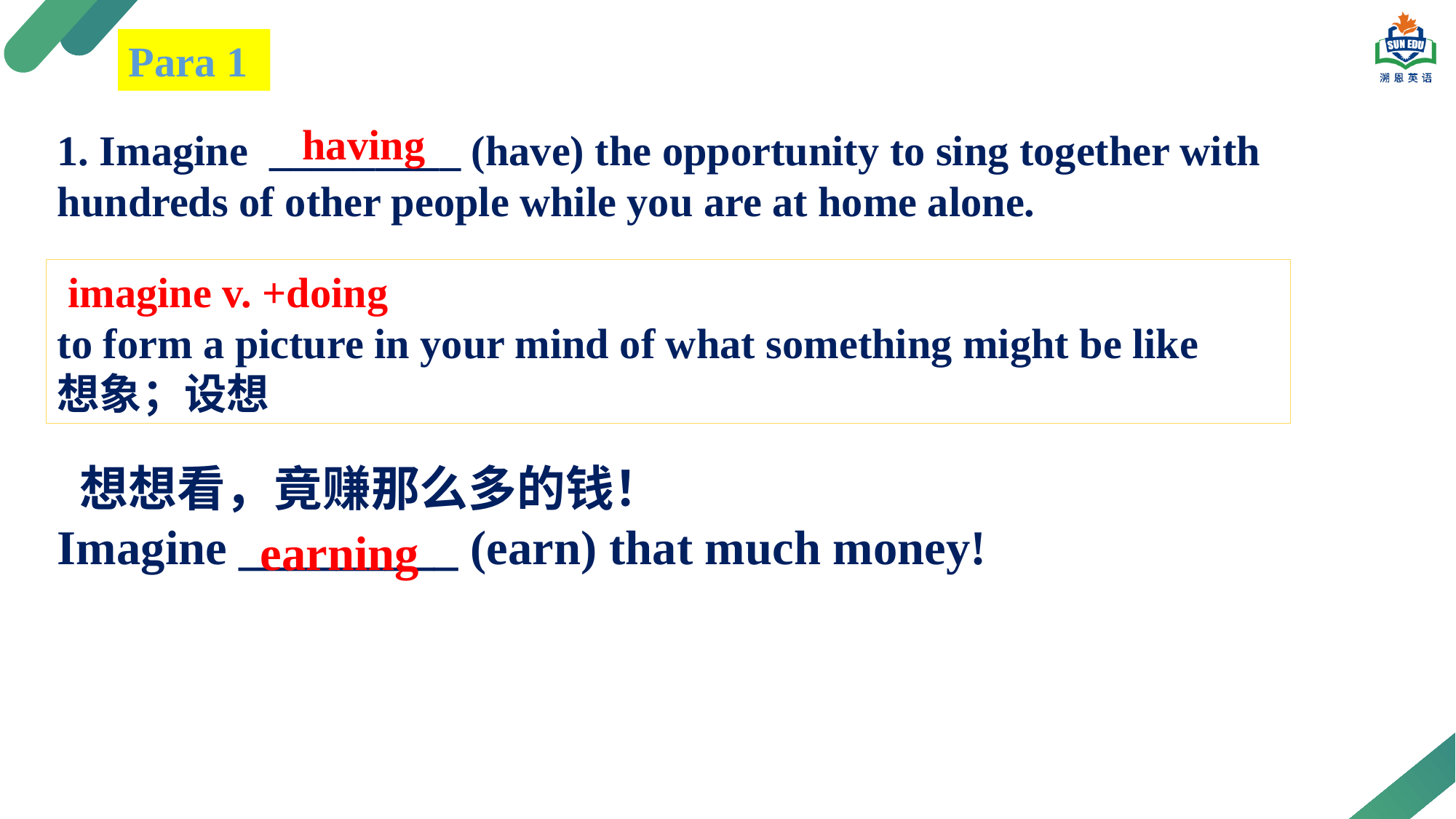

Para 1
having
1. Imagine  _________ (have) the opportunity to sing together with hundreds of other people while you are at home alone.
 imagine v. +doing
to form a picture in your mind of what something might be like
想象；设想
 想想看，竟赚那么多的钱！
Imagine _________ (earn) that much money!
earning